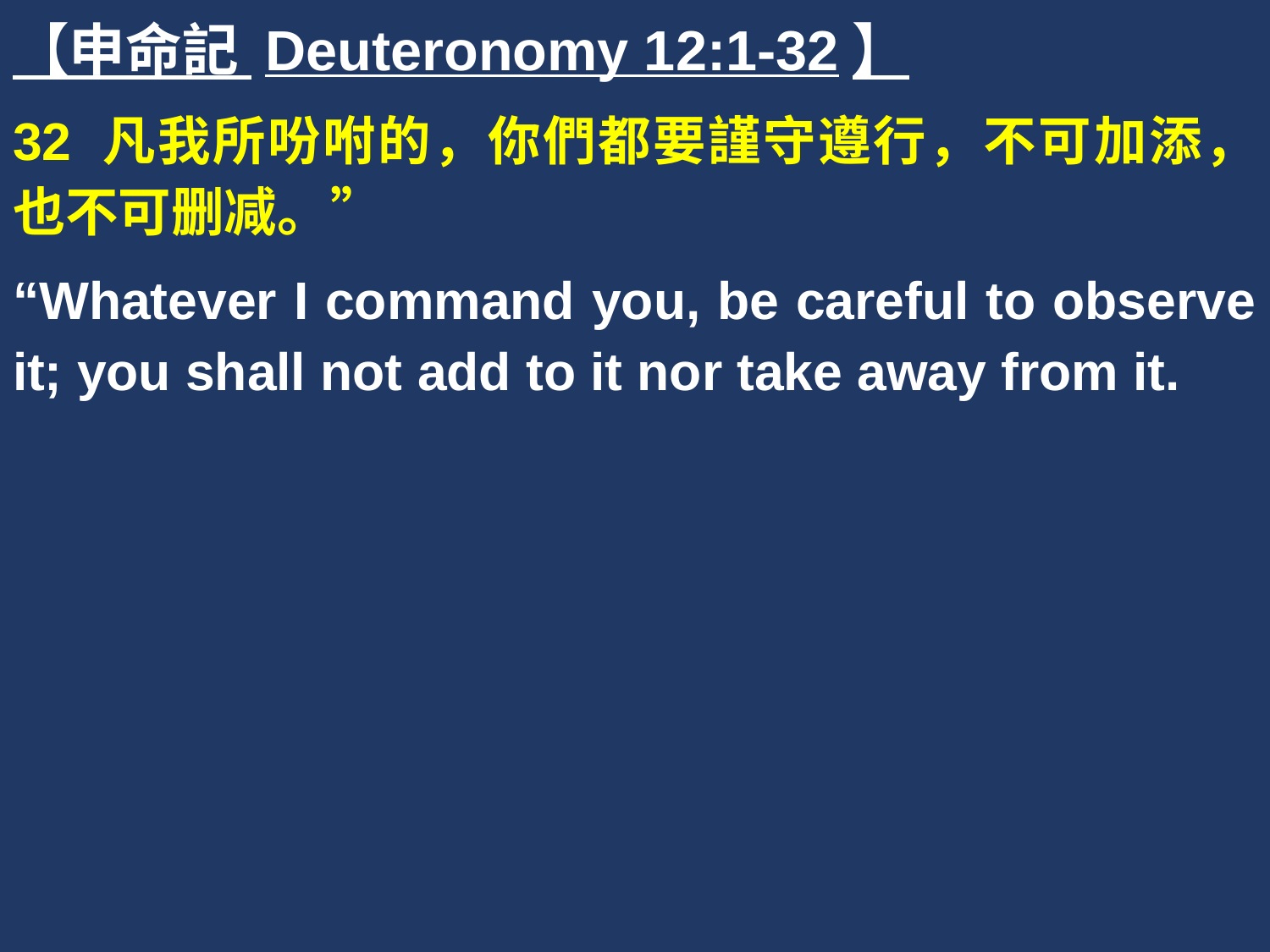

【申命記 Deuteronomy 12:1-32】
32 凡我所吩咐的，你們都要謹守遵行，不可加添，也不可删减。”
“Whatever I command you, be careful to observe it; you shall not add to it nor take away from it.